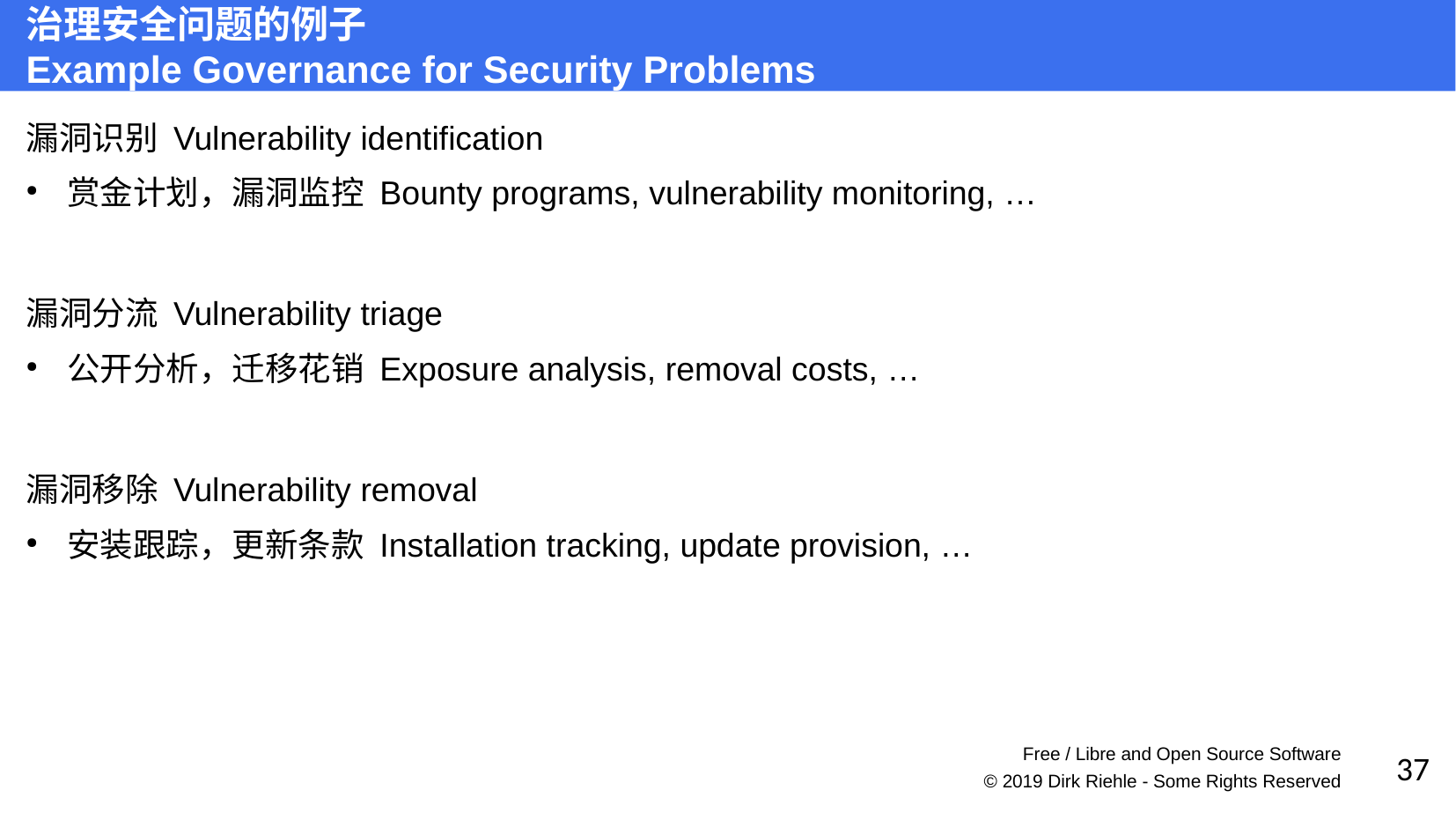

治理安全问题的例子
Example Governance for Security Problems
漏洞识别 Vulnerability identification
赏金计划，漏洞监控 Bounty programs, vulnerability monitoring, …

漏洞分流 Vulnerability triage
公开分析，迁移花销 Exposure analysis, removal costs, …

漏洞移除 Vulnerability removal
安装跟踪，更新条款 Installation tracking, update provision, …
Free / Libre and Open Source Software
37
© 2019 Dirk Riehle - Some Rights Reserved